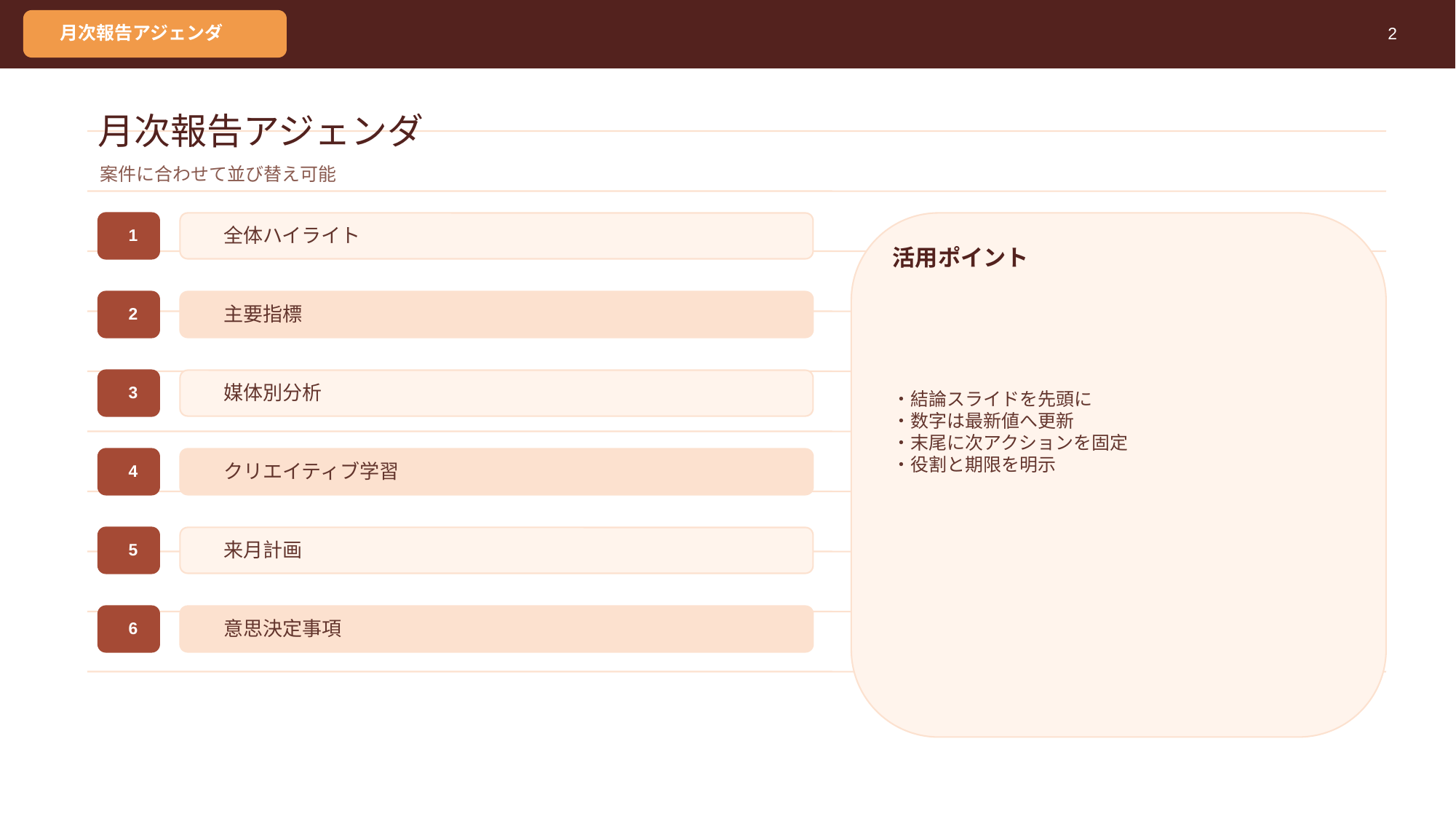

月次報告アジェンダ
2
月次報告アジェンダ

案件に合わせて並び替え可能

1
全体ハイライト
活用ポイント

・結論スライドを先頭に
・数字は最新値へ更新
・末尾に次アクションを固定
・役割と期限を明示
2
主要指標

3
媒体別分析

4
クリエイティブ学習

5
来月計画

6
意思決定事項